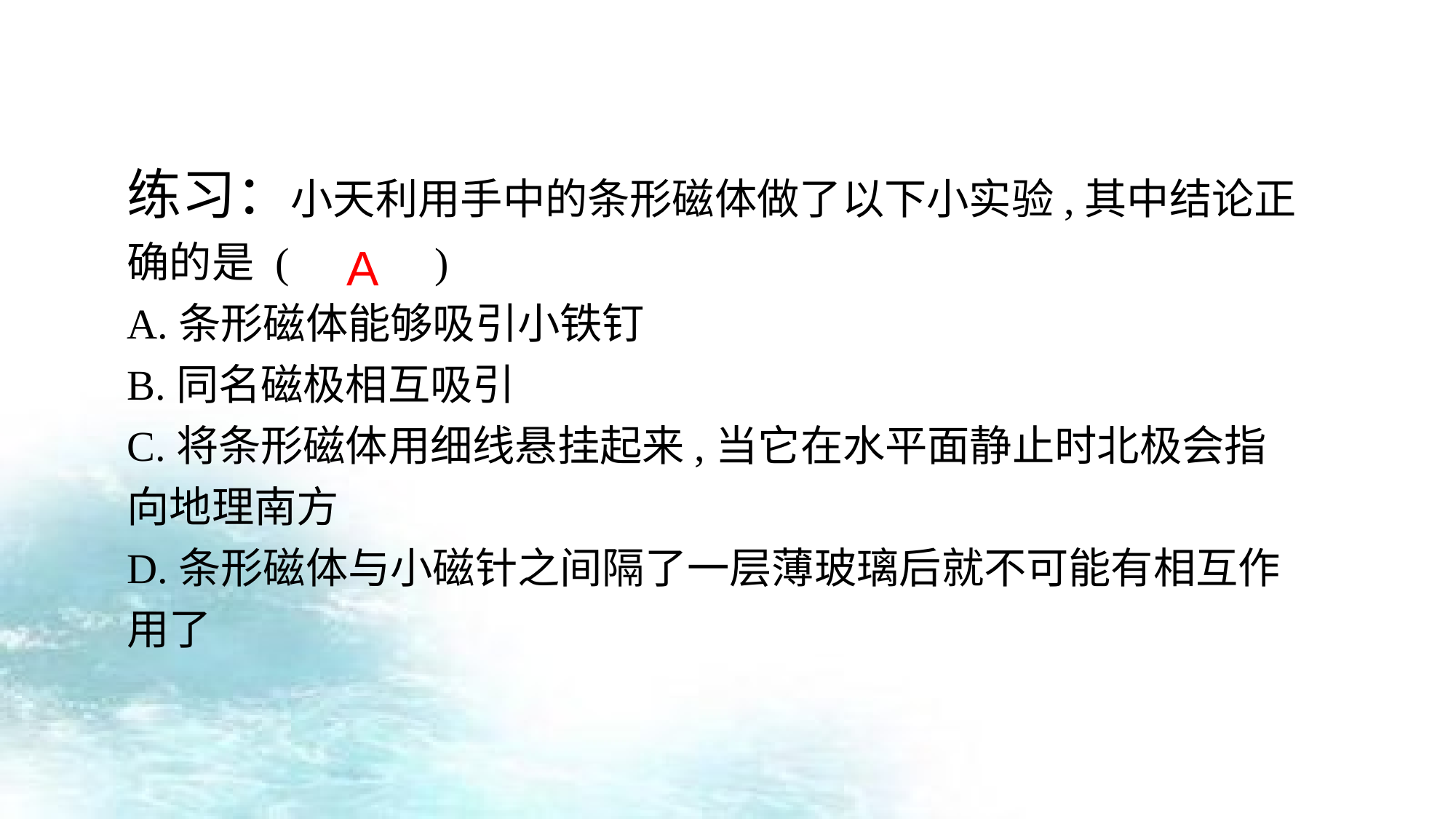

练习：小天利用手中的条形磁体做了以下小实验,其中结论正确的是 (  　　  )
A.条形磁体能够吸引小铁钉
B.同名磁极相互吸引
C.将条形磁体用细线悬挂起来,当它在水平面静止时北极会指向地理南方
D.条形磁体与小磁针之间隔了一层薄玻璃后就不可能有相互作用了
A